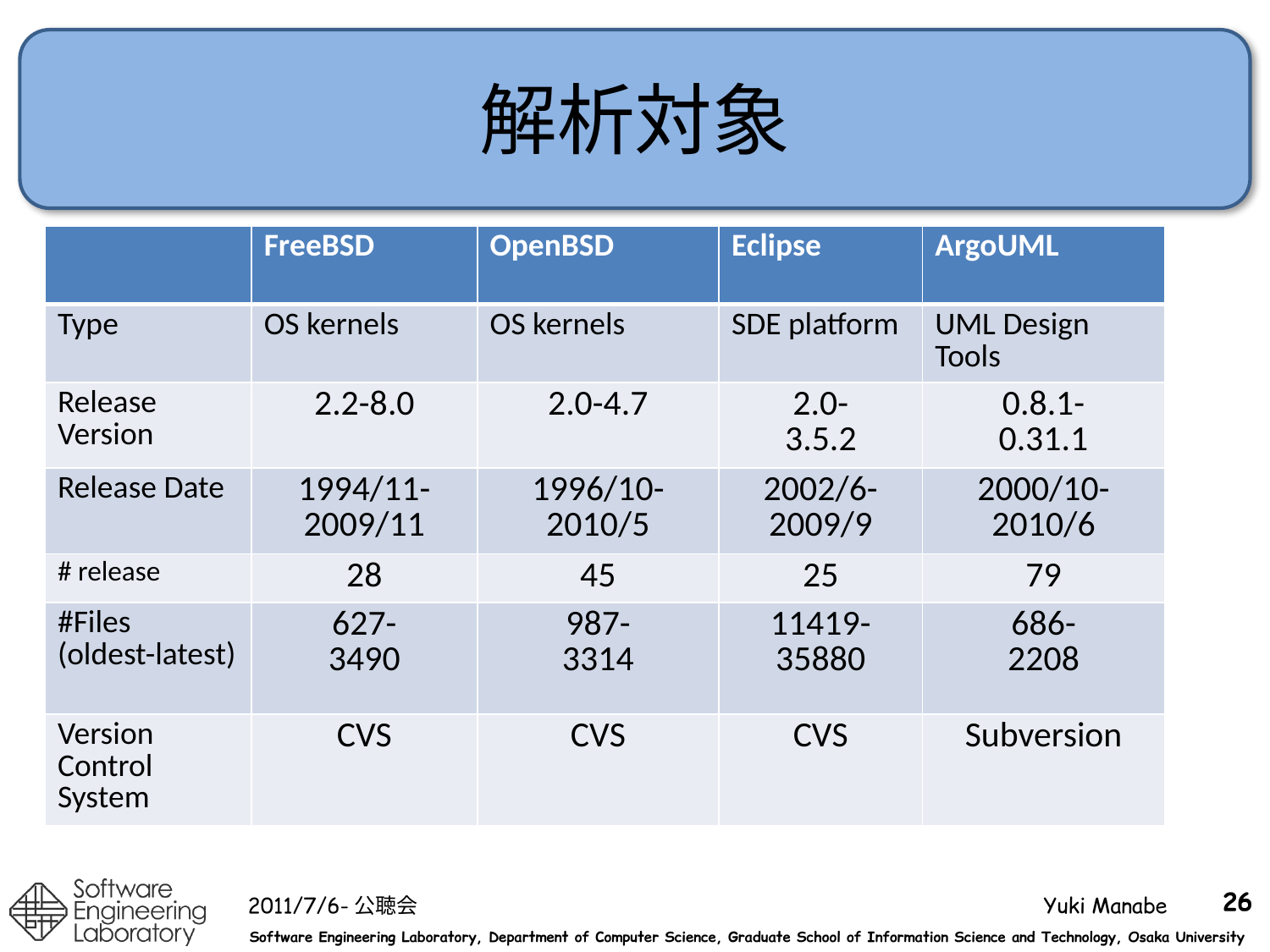

# 解析対象
|  | FreeBSD | OpenBSD | Eclipse | ArgoUML |
| --- | --- | --- | --- | --- |
| Type | OS kernels | OS kernels | SDE platform | UML Design Tools |
| Release Version | 2.2-8.0 | 2.0-4.7 | 2.0- 3.5.2 | 0.8.1- 0.31.1 |
| Release Date | 1994/11- 2009/11 | 1996/10- 2010/5 | 2002/6- 2009/9 | 2000/10- 2010/6 |
| # release | 28 | 45 | 25 | 79 |
| #Files (oldest-latest) | 627- 3490 | 987- 3314 | 11419-35880 | 686- 2208 |
| Version Control System | CVS | CVS | CVS | Subversion |
26
2011/7/6-公聴会
Yuki Manabe